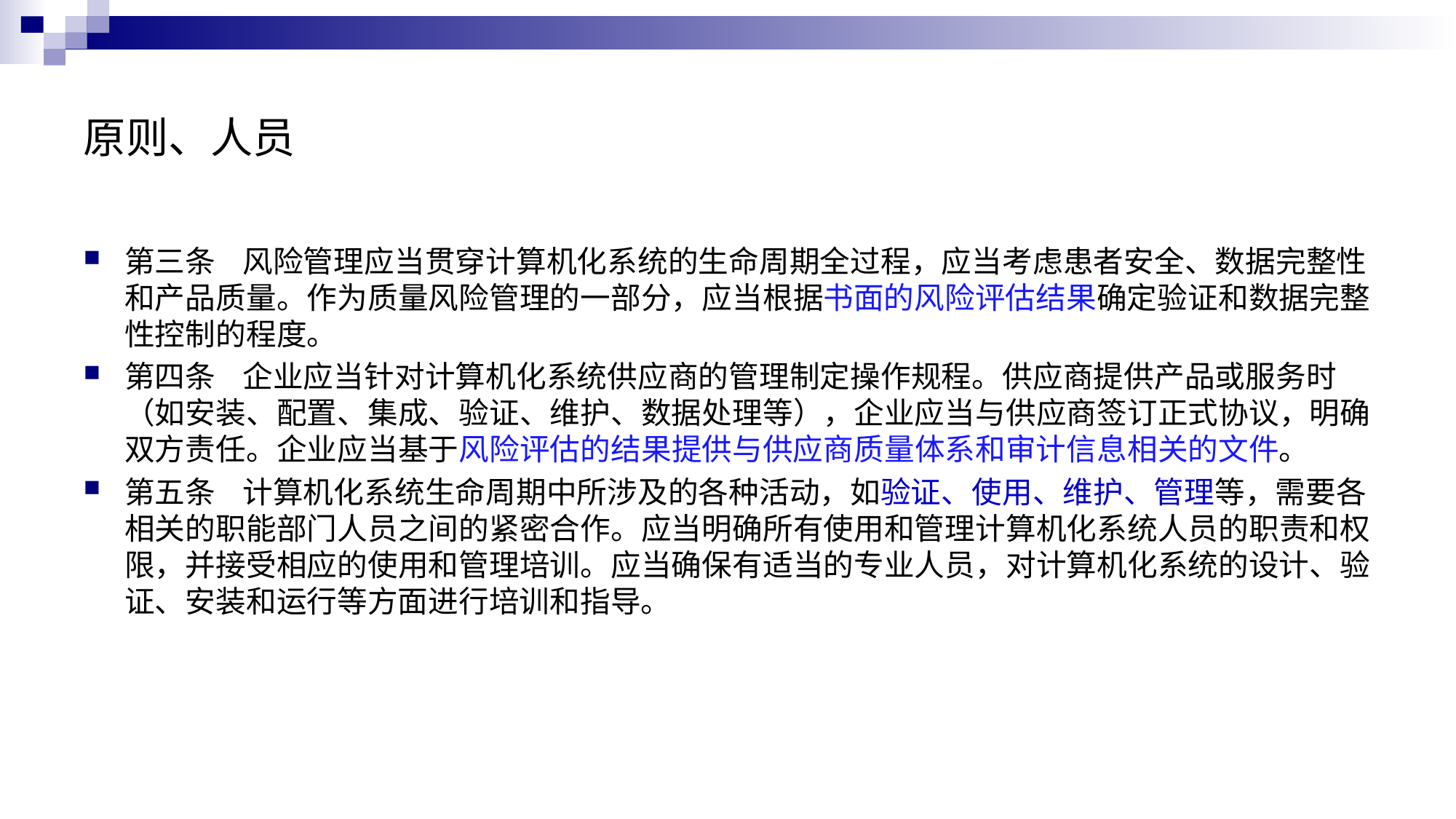

# 原则、人员
第三条    风险管理应当贯穿计算机化系统的生命周期全过程，应当考虑患者安全、数据完整性和产品质量。作为质量风险管理的一部分，应当根据书面的风险评估结果确定验证和数据完整性控制的程度。
第四条    企业应当针对计算机化系统供应商的管理制定操作规程。供应商提供产品或服务时（如安装、配置、集成、验证、维护、数据处理等），企业应当与供应商签订正式协议，明确双方责任。企业应当基于风险评估的结果提供与供应商质量体系和审计信息相关的文件。
第五条    计算机化系统生命周期中所涉及的各种活动，如验证、使用、维护、管理等，需要各相关的职能部门人员之间的紧密合作。应当明确所有使用和管理计算机化系统人员的职责和权限，并接受相应的使用和管理培训。应当确保有适当的专业人员，对计算机化系统的设计、验证、安装和运行等方面进行培训和指导。